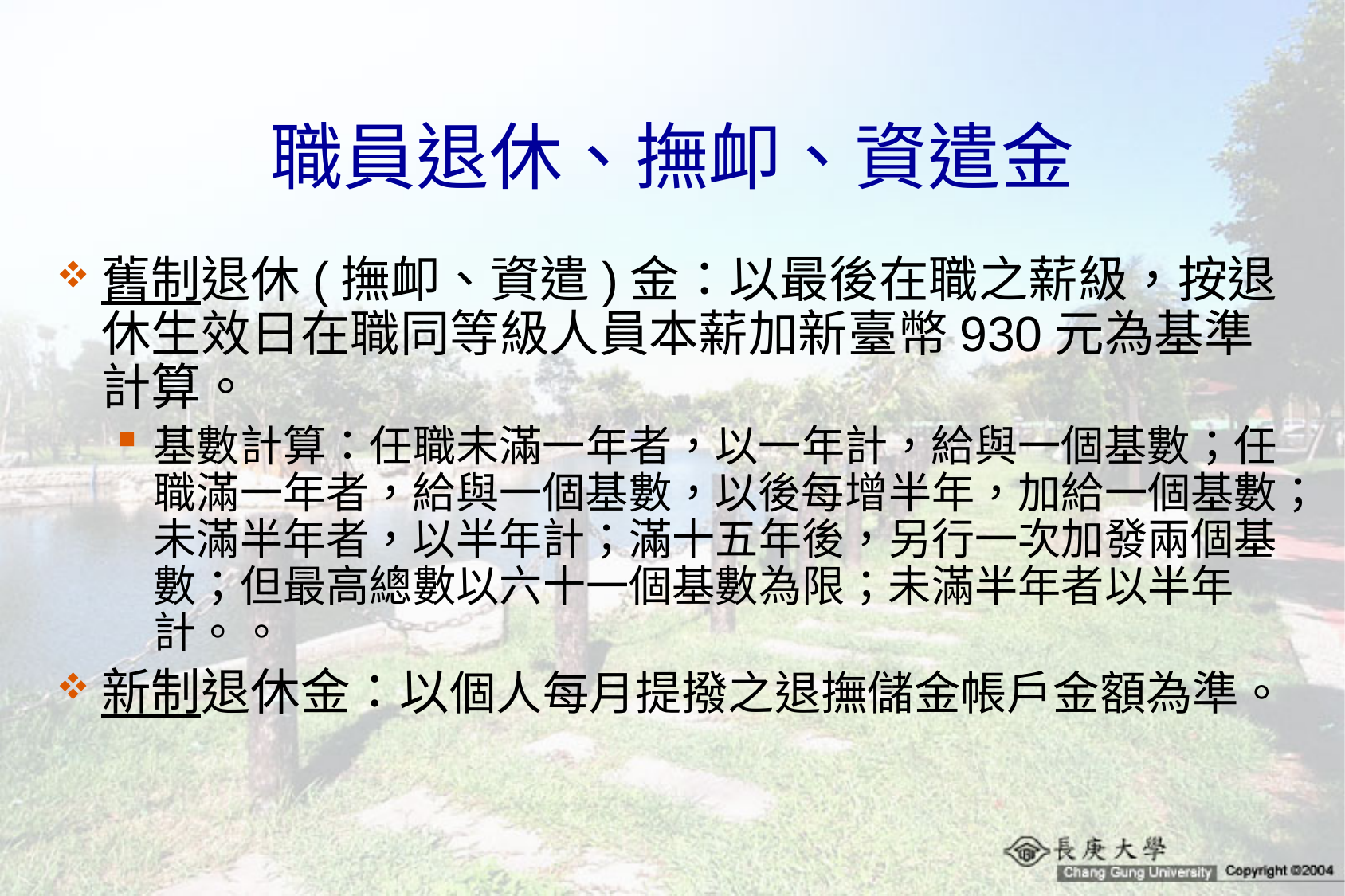

# 職員退休、撫卹、資遣金
舊制退休(撫卹、資遣)金：以最後在職之薪級，按退休生效日在職同等級人員本薪加新臺幣930元為基準計算。
基數計算：任職未滿一年者，以一年計，給與一個基數；任職滿一年者，給與一個基數，以後每增半年，加給一個基數；未滿半年者，以半年計；滿十五年後，另行一次加發兩個基數；但最高總數以六十一個基數為限；未滿半年者以半年計。。
新制退休金：以個人每月提撥之退撫儲金帳戶金額為準。